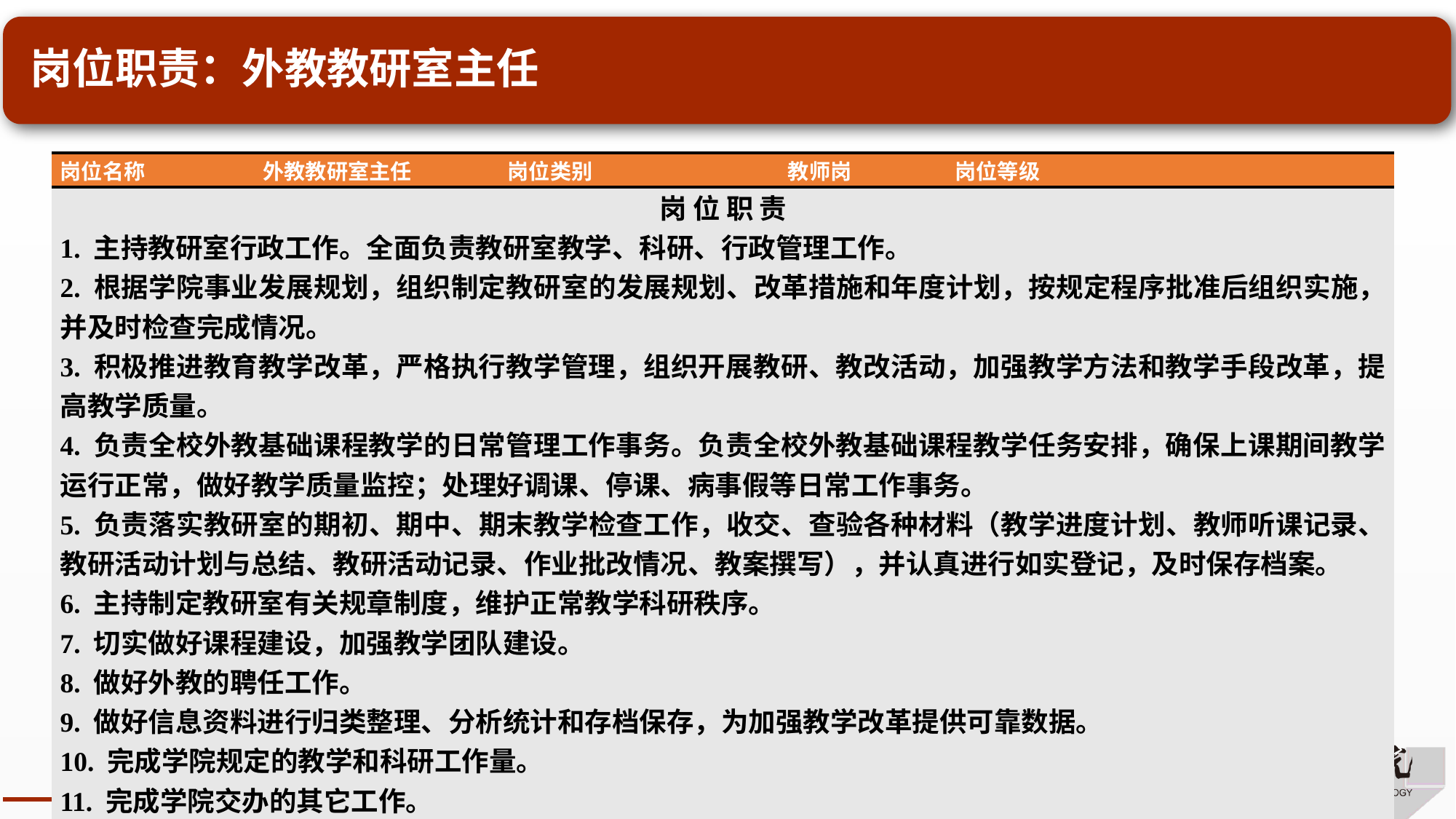

# 岗位职责：外教教研室主任
| 岗位名称 | 外教教研室主任 | 岗位类别 | 教师岗 | 岗位等级 |  |
| --- | --- | --- | --- | --- | --- |
| 岗 位 职 责 1. 主持教研室行政工作。全面负责教研室教学、科研、行政管理工作。 2. 根据学院事业发展规划，组织制定教研室的发展规划、改革措施和年度计划，按规定程序批准后组织实施，并及时检查完成情况。 3. 积极推进教育教学改革，严格执行教学管理，组织开展教研、教改活动，加强教学方法和教学手段改革，提高教学质量。 4. 负责全校外教基础课程教学的日常管理工作事务。负责全校外教基础课程教学任务安排，确保上课期间教学运行正常，做好教学质量监控；处理好调课、停课、病事假等日常工作事务。 5. 负责落实教研室的期初、期中、期末教学检查工作，收交、查验各种材料（教学进度计划、教师听课记录、教研活动计划与总结、教研活动记录、作业批改情况、教案撰写），并认真进行如实登记，及时保存档案。 6. 主持制定教研室有关规章制度，维护正常教学科研秩序。 7. 切实做好课程建设，加强教学团队建设。 8. 做好外教的聘任工作。 9. 做好信息资料进行归类整理、分析统计和存档保存，为加强教学改革提供可靠数据。 10. 完成学院规定的教学和科研工作量。 11. 完成学院交办的其它工作。 |  |  |  |  |  |